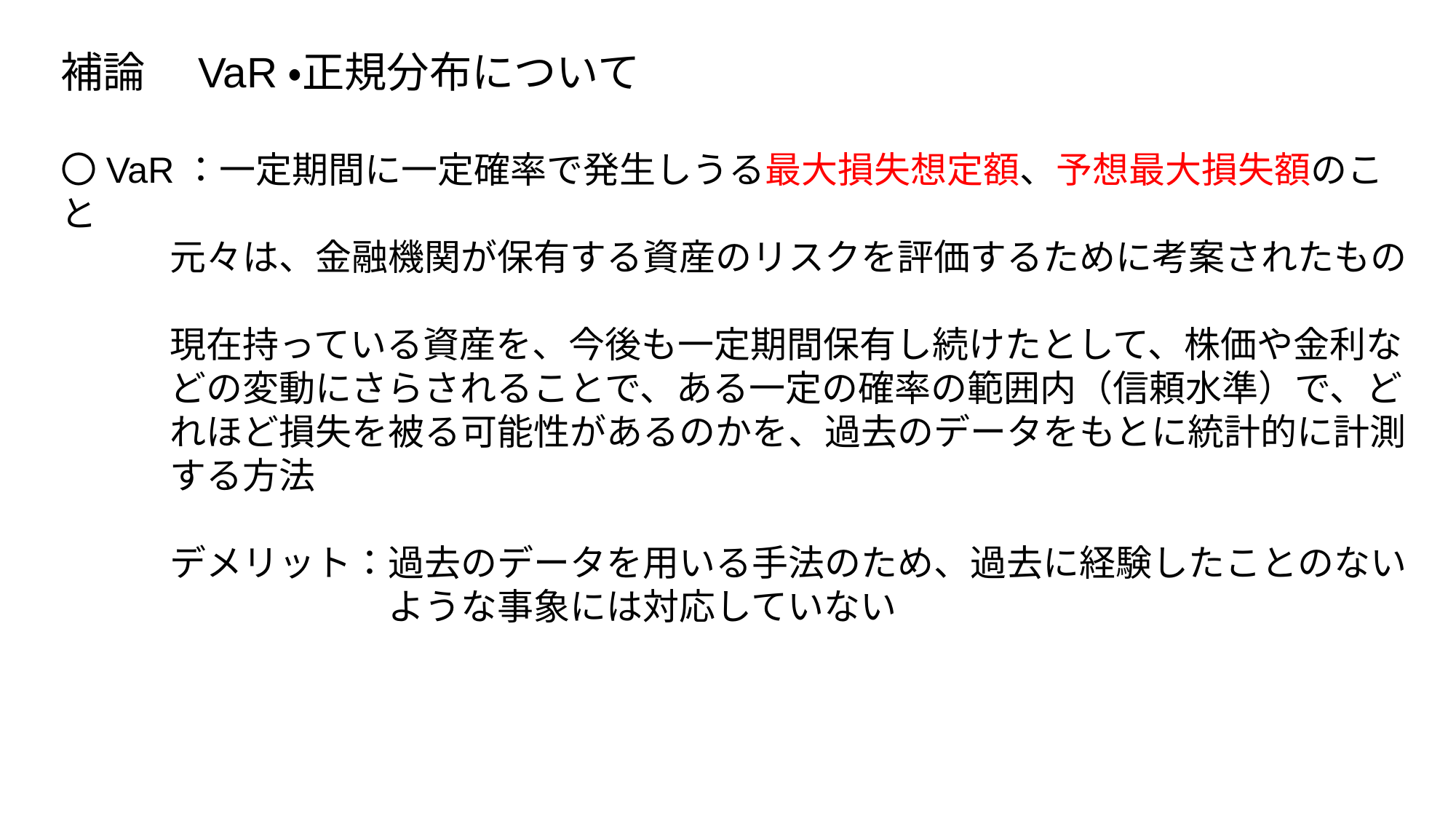

補論　VaR・正規分布について

〇VaR：一定期間に一定確率で発生しうる最大損失想定額、予想最大損失額のこと
　　　元々は、金融機関が保有する資産のリスクを評価するために考案されたもの

　　　現在持っている資産を、今後も一定期間保有し続けたとして、株価や金利な
　　　どの変動にさらされることで、ある一定の確率の範囲内（信頼水準）で、ど
　　　れほど損失を被る可能性があるのかを、過去のデータをもとに統計的に計測
　　　する方法

　　　デメリット：過去のデータを用いる手法のため、過去に経験したことのない
　　　　　　　　　ような事象には対応していない